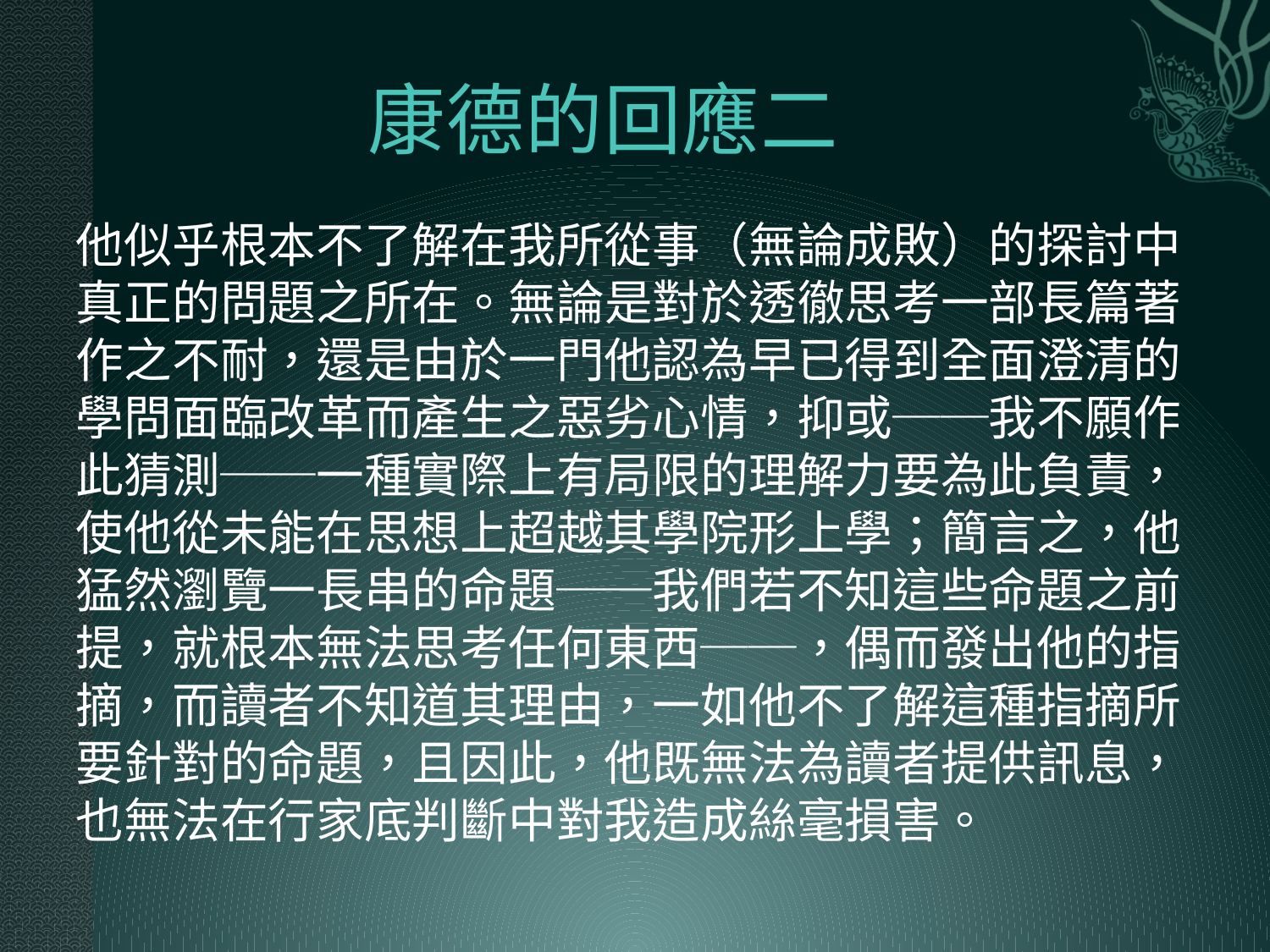

# 康德的回應二
他似乎根本不了解在我所從事（無論成敗）的探討中真正的問題之所在。無論是對於透徹思考一部長篇著作之不耐，還是由於一門他認為早已得到全面澄清的學問面臨改革而產生之惡劣心情，抑或──我不願作此猜測──一種實際上有局限的理解力要為此負責，使他從未能在思想上超越其學院形上學；簡言之，他猛然瀏覽一長串的命題──我們若不知這些命題之前提，就根本無法思考任何東西──，偶而發出他的指摘，而讀者不知道其理由，一如他不了解這種指摘所要針對的命題，且因此，他既無法為讀者提供訊息，也無法在行家底判斷中對我造成絲毫損害。